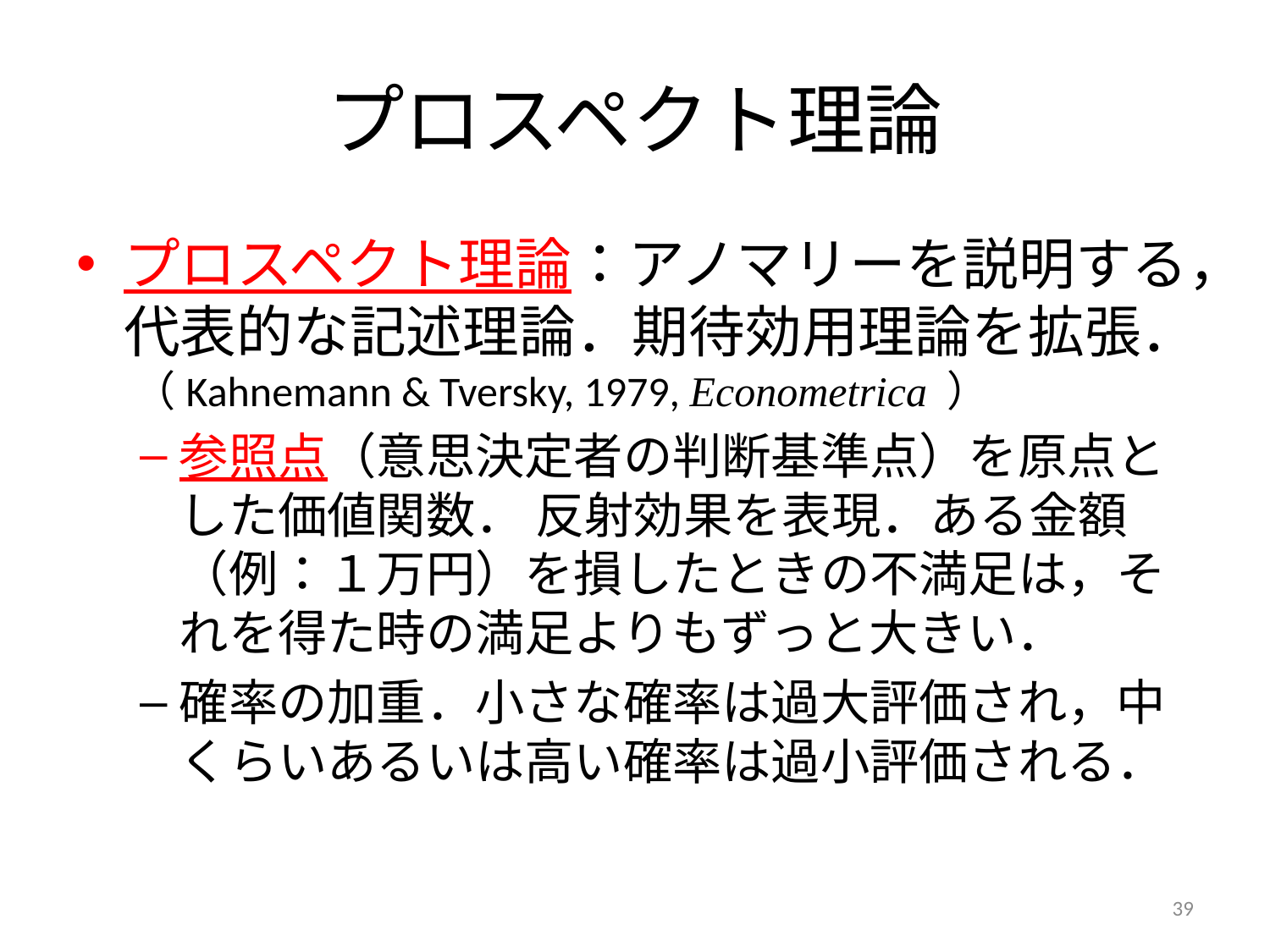

# プロスペクト理論
プロスペクト理論：アノマリーを説明する，代表的な記述理論．期待効用理論を拡張． （Kahnemann & Tversky, 1979, Econometrica ）
参照点（意思決定者の判断基準点）を原点とした価値関数． 反射効果を表現．ある金額（例：１万円）を損したときの不満足は，それを得た時の満足よりもずっと大きい．
確率の加重．小さな確率は過大評価され，中くらいあるいは高い確率は過小評価される．
39